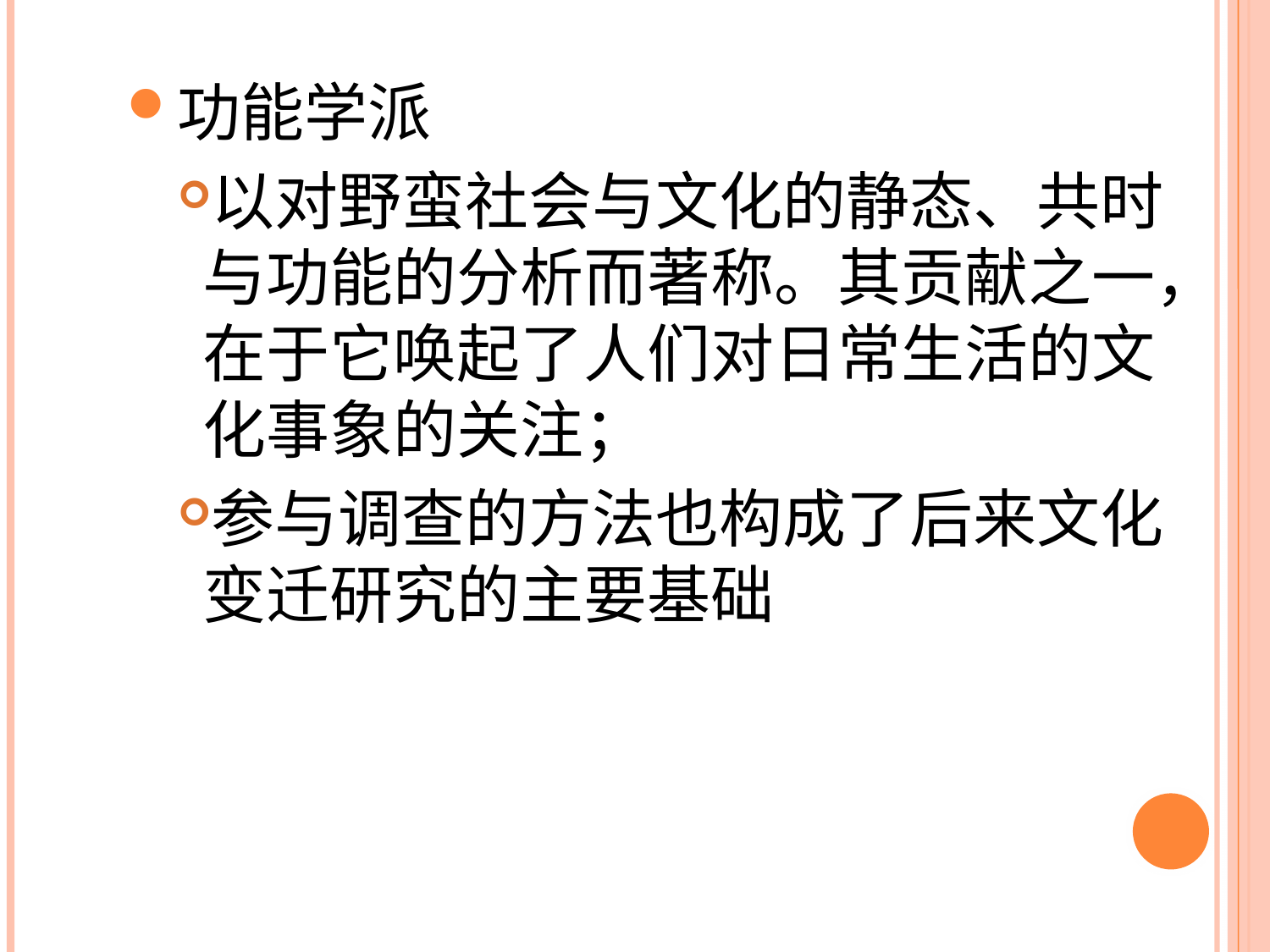

功能学派
以对野蛮社会与文化的静态、共时与功能的分析而著称。其贡献之一，在于它唤起了人们对日常生活的文化事象的关注；
参与调查的方法也构成了后来文化变迁研究的主要基础